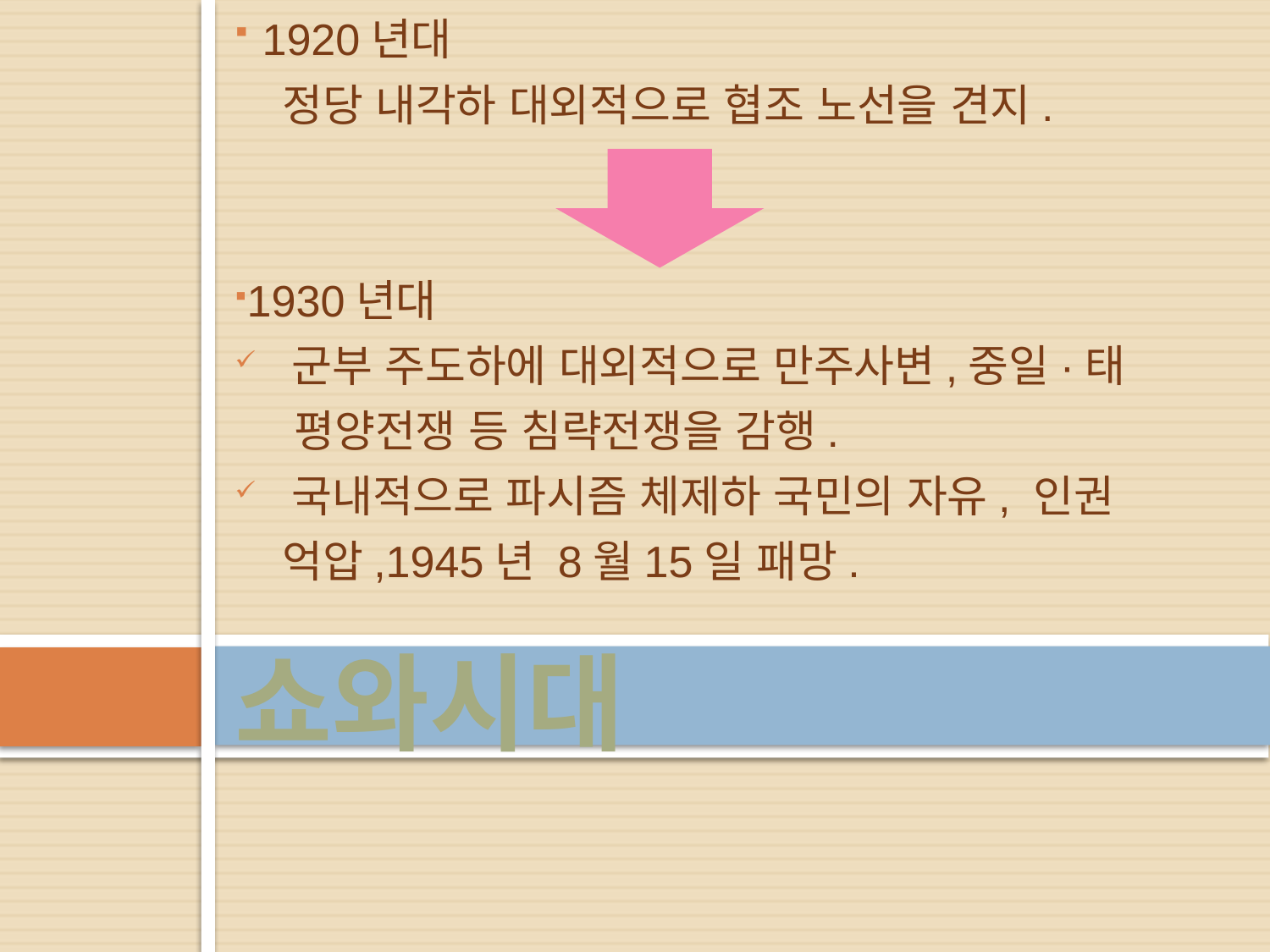

1920년대
   정당 내각하 대외적으로 협조 노선을 견지.

1930년대
  군부 주도하에 대외적으로 만주사변,중일·태
    평양전쟁 등 침략전쟁을 감행.
  국내적으로 파시즘 체제하 국민의 자유, 인권
   억압,1945년 8월15일 패망.

# 쇼와시대